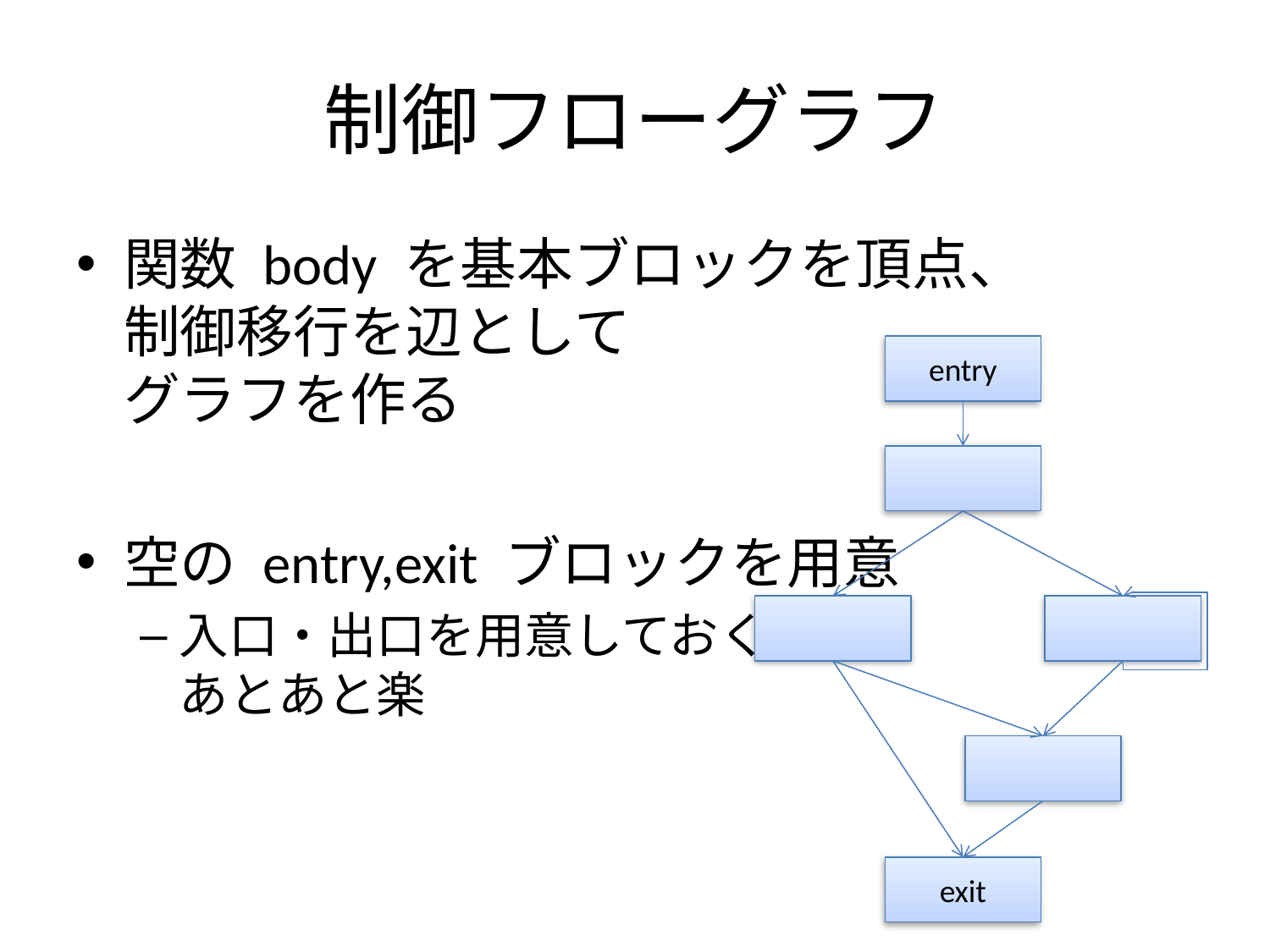

# 制御フローグラフ
関数 body を基本ブロックを頂点、
制御移行を辺として
グラフを作る

空の entry,exit ブロックを用意
入口・出口を用意しておくと
あとあと楽
entry

exit